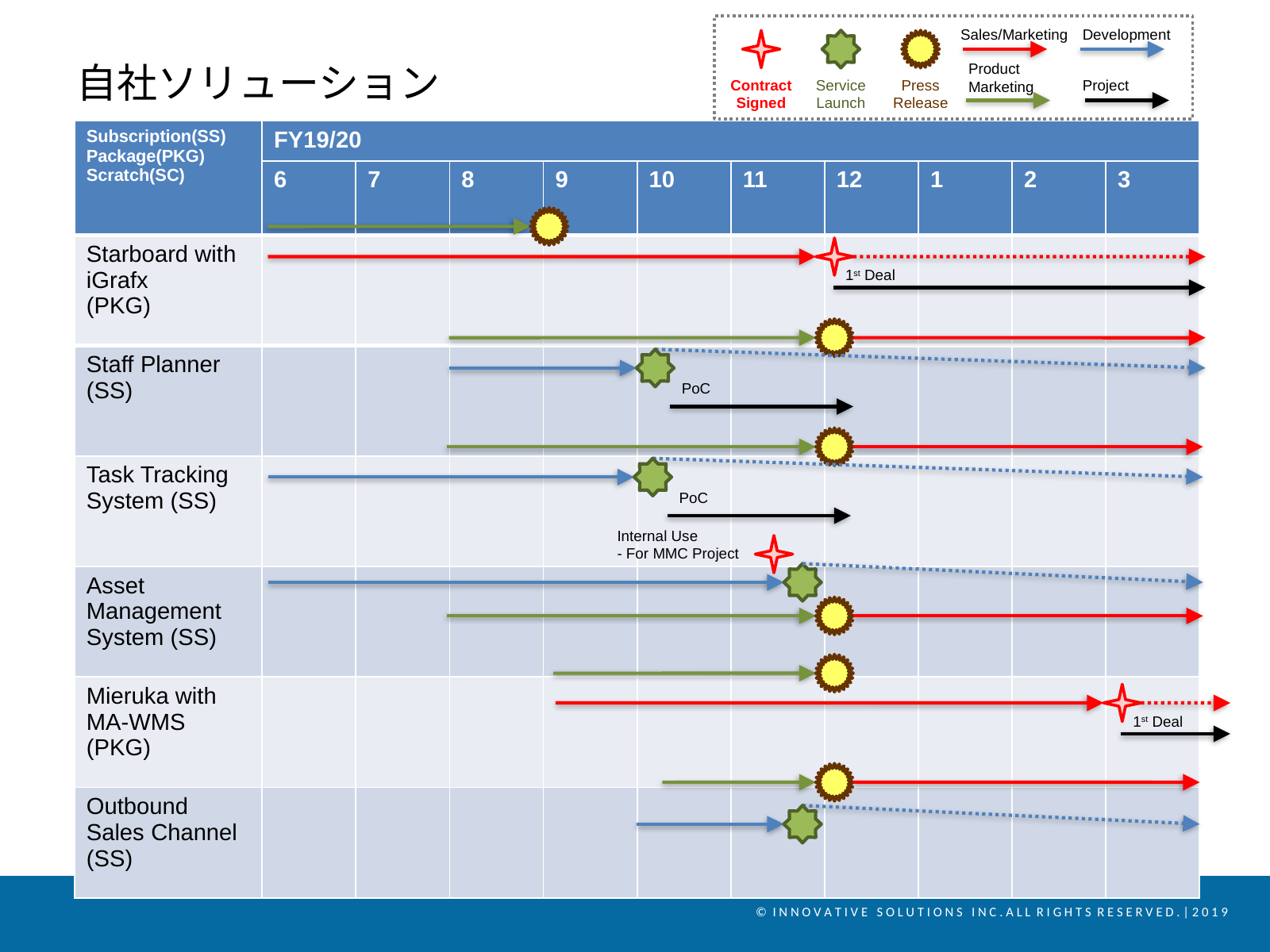

Sales/Marketing
Development

Press
Release

Service
Launch

Contract
Signed
自社ソリューション
Product
Marketing
Project
| Subscription(SS) Package(PKG) Scratch(SC) | FY19/20 |  |  |  |  |  |  |  |  |  |
| --- | --- | --- | --- | --- | --- | --- | --- | --- | --- | --- |
|  | 6 | 7 | 8 | 9 | 10 | 11 | 12 | 1 | 2 | 3 |
| Starboard with iGrafx (PKG) |  |  |  |  |  |  |  |  |  |  |
| Staff Planner (SS) |  |  |  |  |  |  |  |  |  |  |
| Task Tracking System (SS) |  |  |  |  |  |  |  |  |  |  |
| Asset Management System (SS) |  |  |  |  |  |  |  |  |  |  |
| Mieruka with MA-WMS (PKG) |  |  |  |  |  |  |  |  |  |  |
| Outbound Sales Channel (SS) |  |  |  |  |  |  |  |  |  |  |

1st Deal

PoC

PoC
Internal Use
- For MMC Project

1st Deal

©  I N N O V A T I V E   S O L U T I O N S   I N C . A L L  R I G H T S  R E S E R V E D . | 2 0 1 9